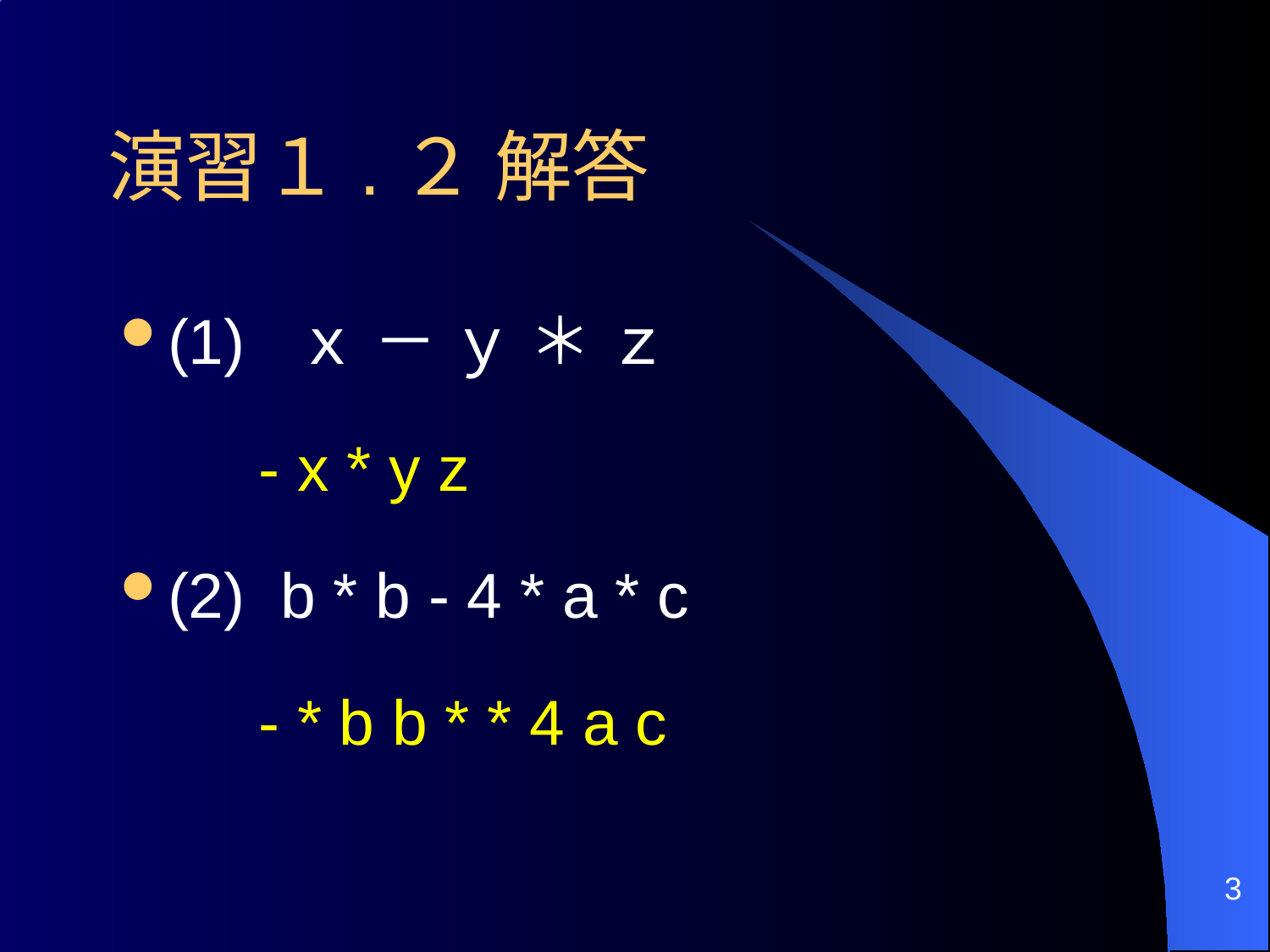

# 演習１.２ 解答
(1)  ｘ － ｙ ＊ ｚ
	  - x * y z
(2)  b * b - 4 * a * c
	  - * b b * * 4 a c
3